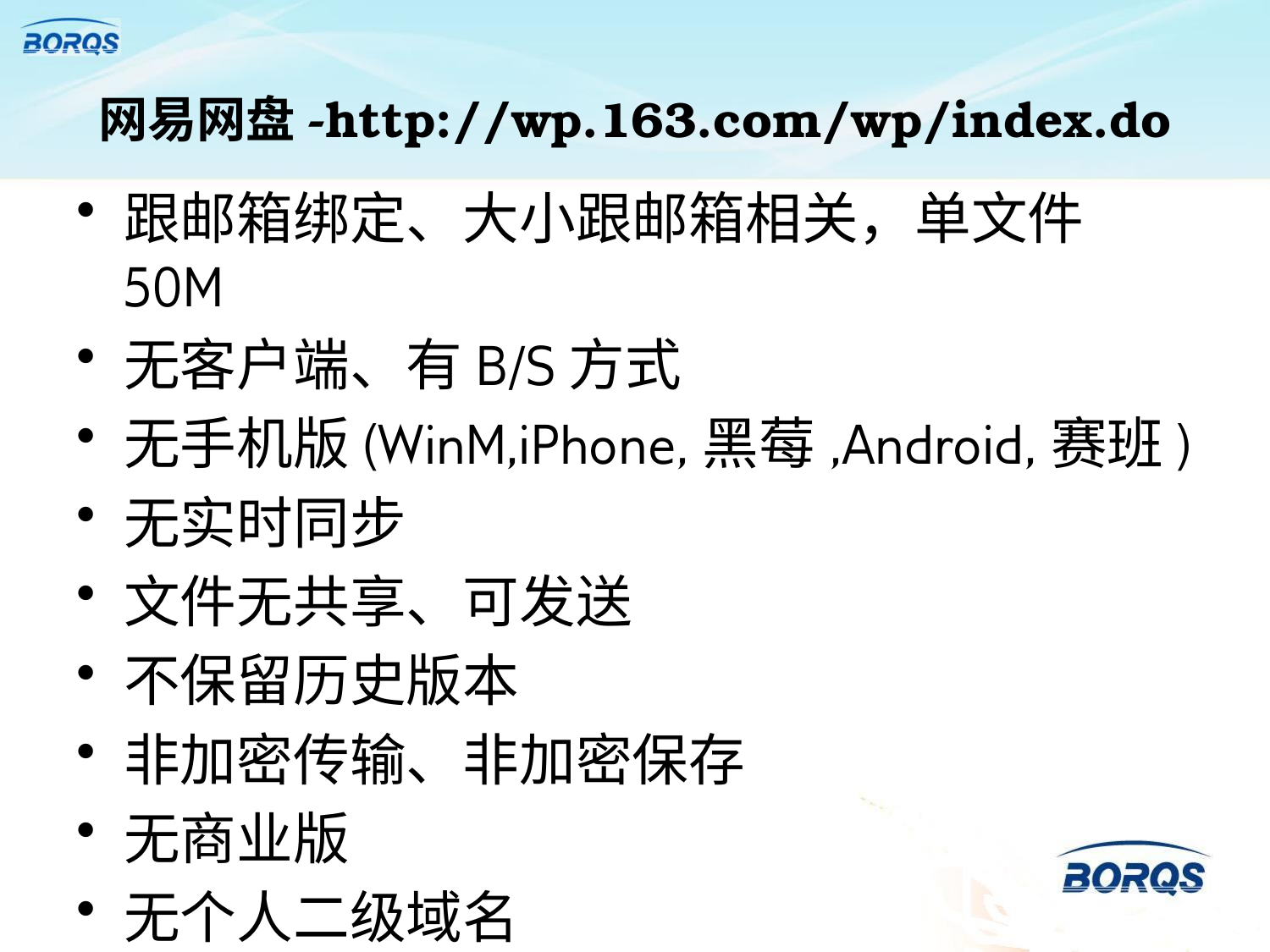

# 网易网盘-http://wp.163.com/wp/index.do
跟邮箱绑定、大小跟邮箱相关，单文件50M
无客户端、有B/S方式
无手机版(WinM,iPhone,黑莓,Android,赛班)
无实时同步
文件无共享、可发送
不保留历史版本
非加密传输、非加密保存
无商业版
无个人二级域名